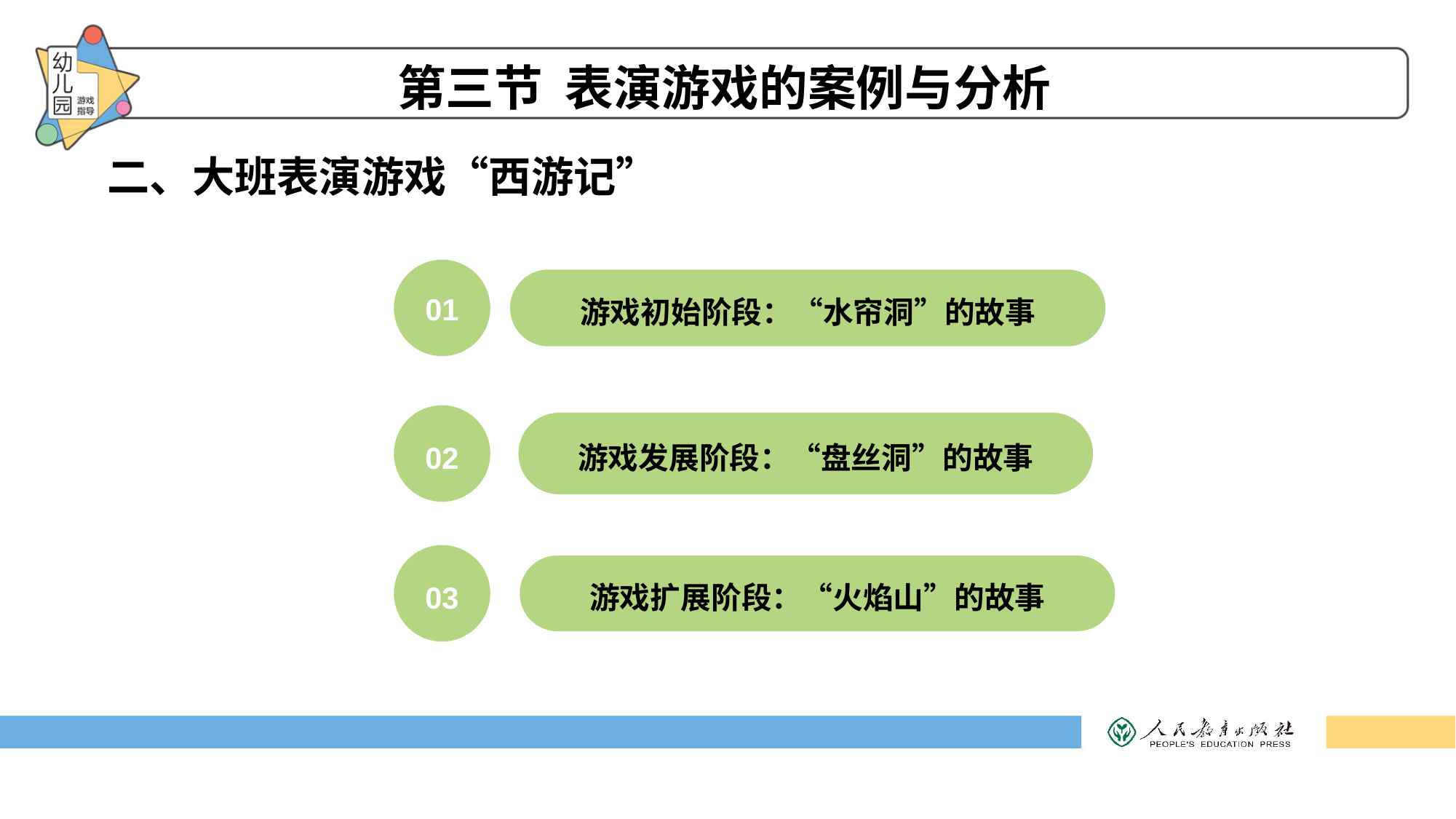

第三节  表演游戏的案例与分析
二、大班表演游戏“西游记”

游戏初始阶段：“水帘洞”的故事
01

游戏发展阶段：“盘丝洞”的故事
02

游戏扩展阶段：“火焰山”的故事
03